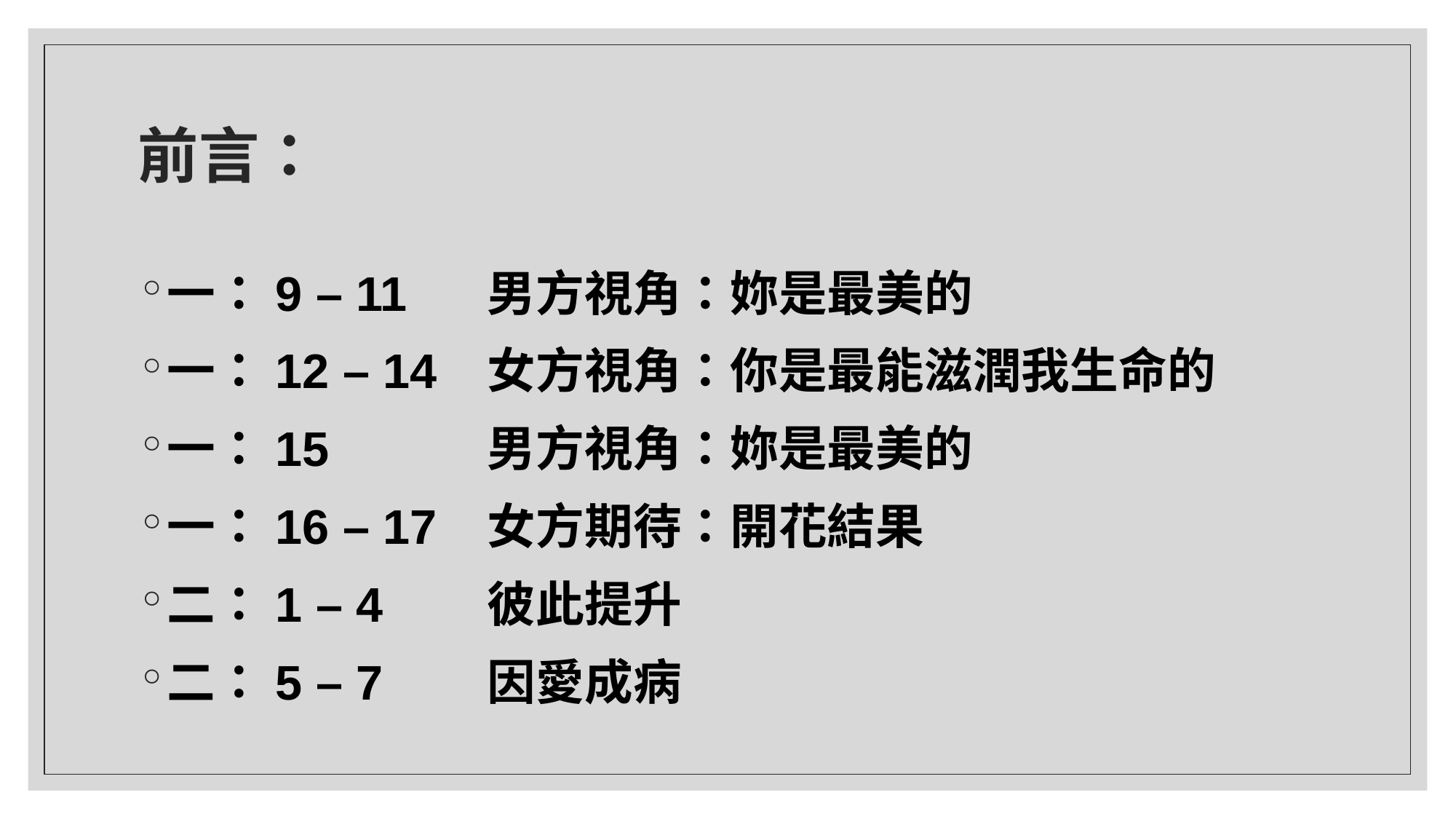

# 前言：
一：9 – 11	男方視角：妳是最美的
一：12 – 14	女方視角：你是最能滋潤我生命的
一：15		男方視角：妳是最美的
一：16 – 17	女方期待：開花結果
二：1 – 4	彼此提升
二：5 – 7	因愛成病